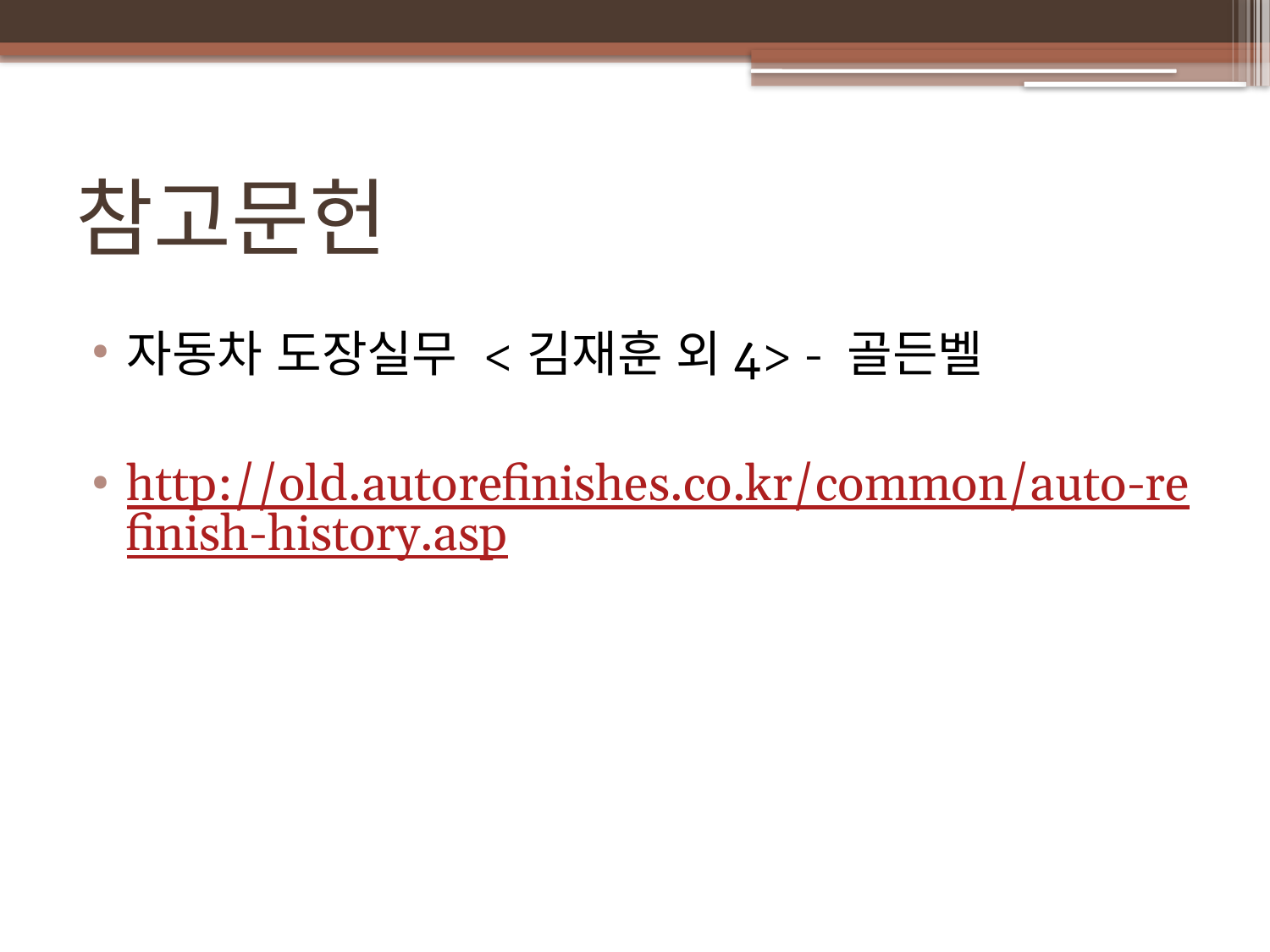

# 참고문헌
자동차 도장실무 <김재훈 외4> - 골든벨

http://old.autorefinishes.co.kr/common/auto-refinish-history.asp